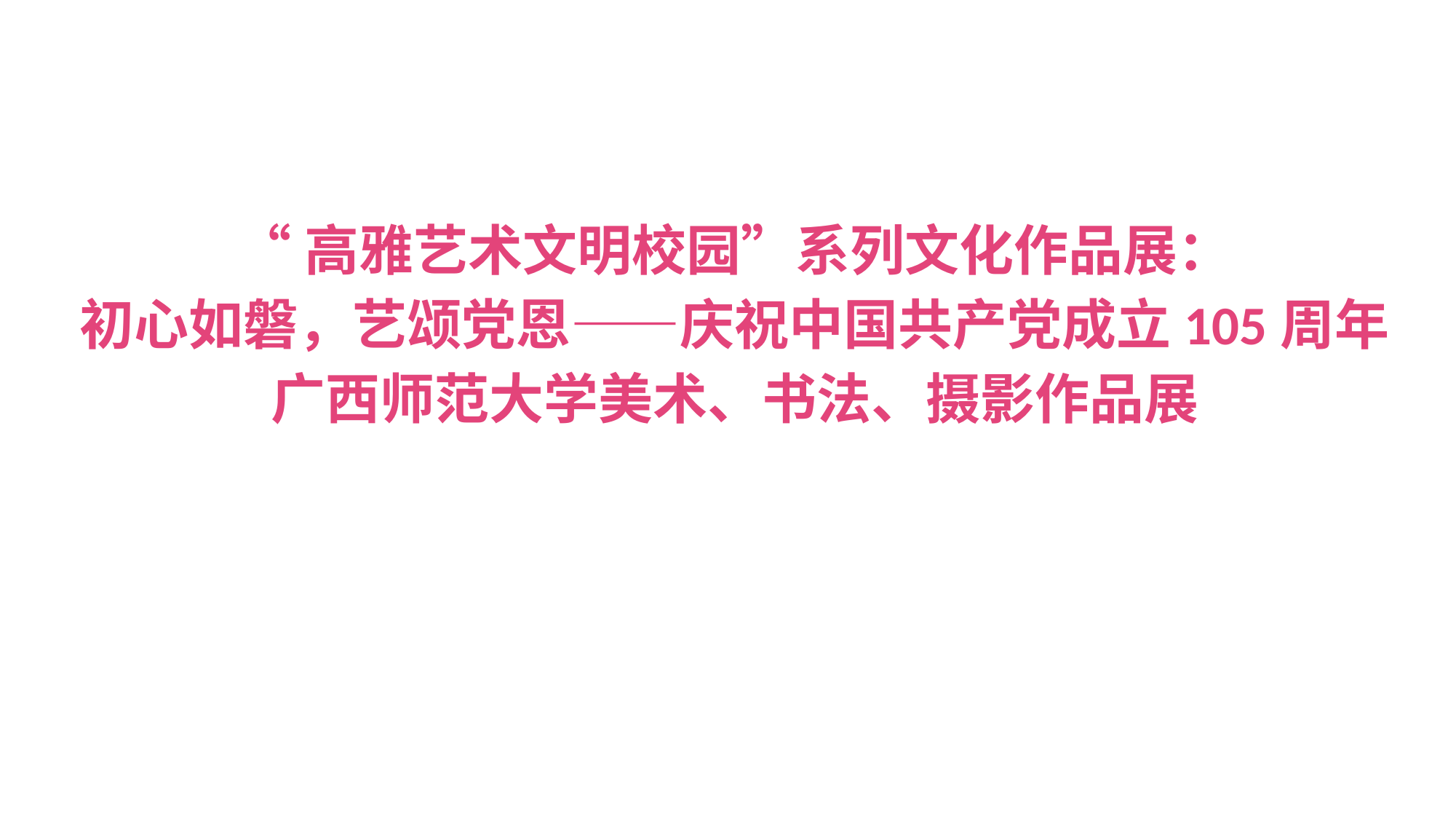

“高雅艺术文明校园”系列文化作品展：
初心如磐，艺颂党恩——庆祝中国共产党成立105周年
广西师范大学美术、书法、摄影作品展